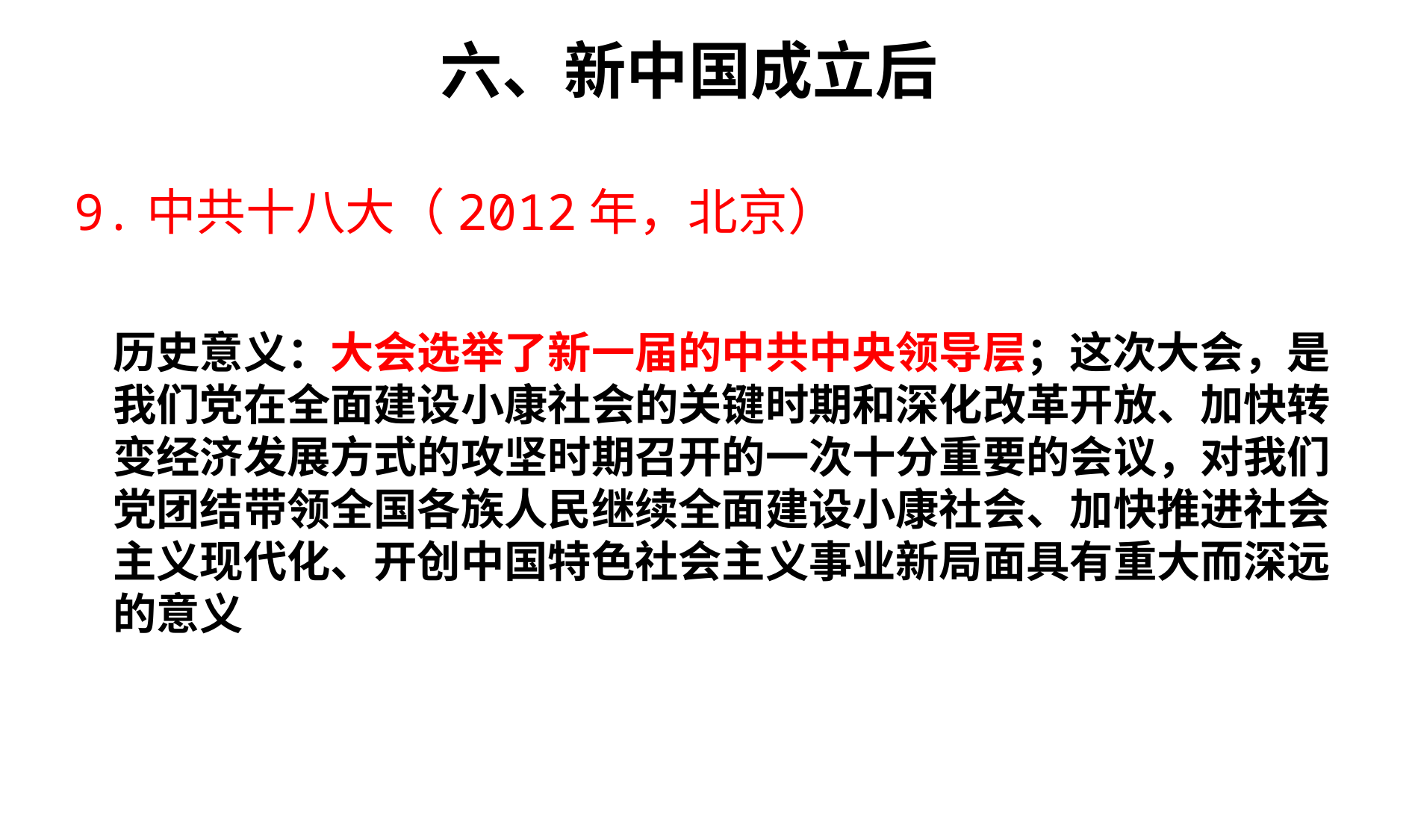

六、新中国成立后
9.中共十八大（2012年，北京）
历史意义：大会选举了新一届的中共中央领导层；这次大会，是我们党在全面建设小康社会的关键时期和深化改革开放、加快转变经济发展方式的攻坚时期召开的一次十分重要的会议，对我们党团结带领全国各族人民继续全面建设小康社会、加快推进社会主义现代化、开创中国特色社会主义事业新局面具有重大而深远的意义